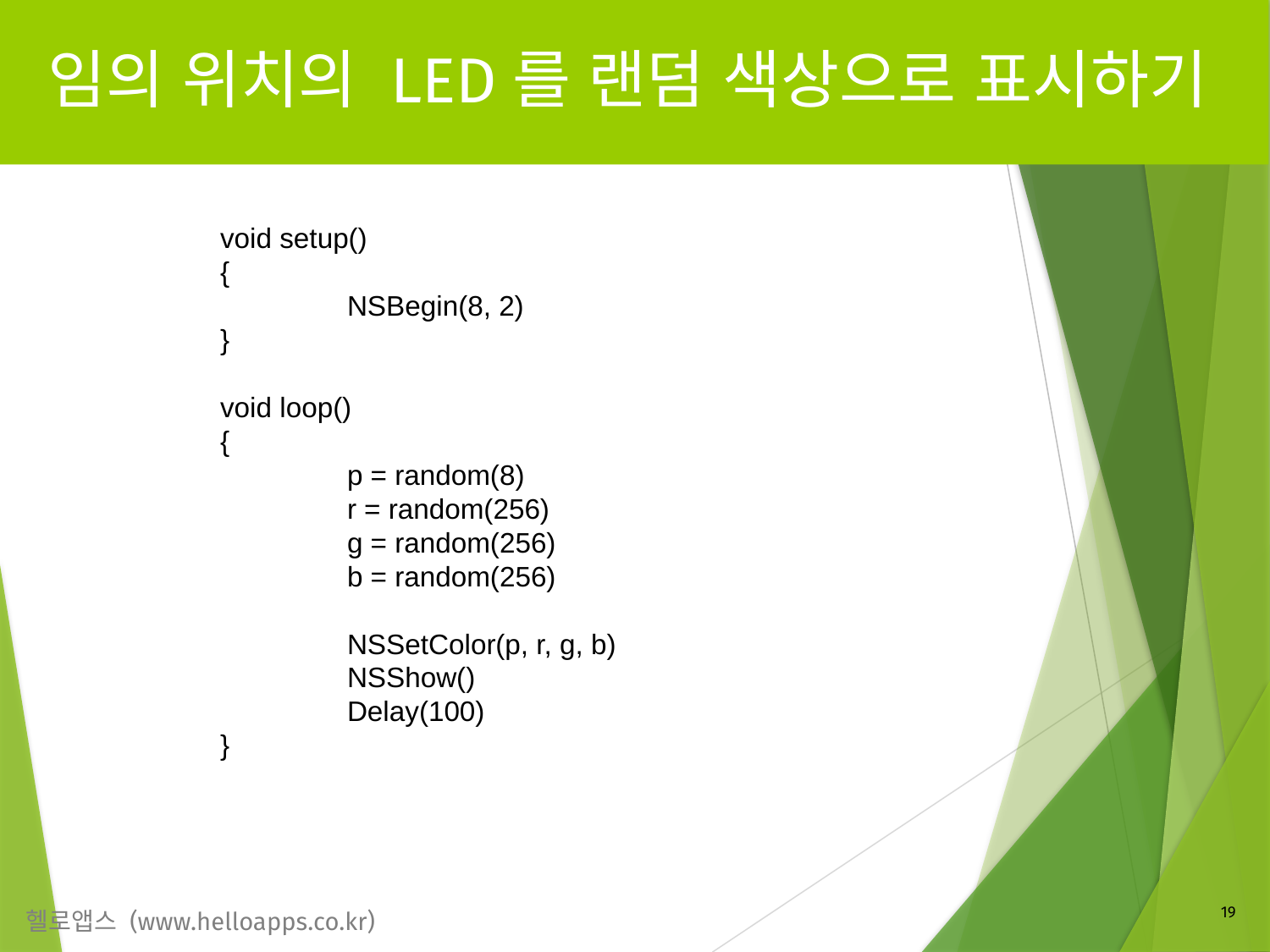

# 임의 위치의 LED를 랜덤 색상으로 표시하기

        void setup()
        {
	        NSBegin(8, 2)
        }

        void loop()
        {
	        p = random(8)
	        r = random(256)
	        g = random(256)
	        b = random(256)

	        NSSetColor(p, r, g, b)
	        NSShow()
	        Delay(100)
        }
19